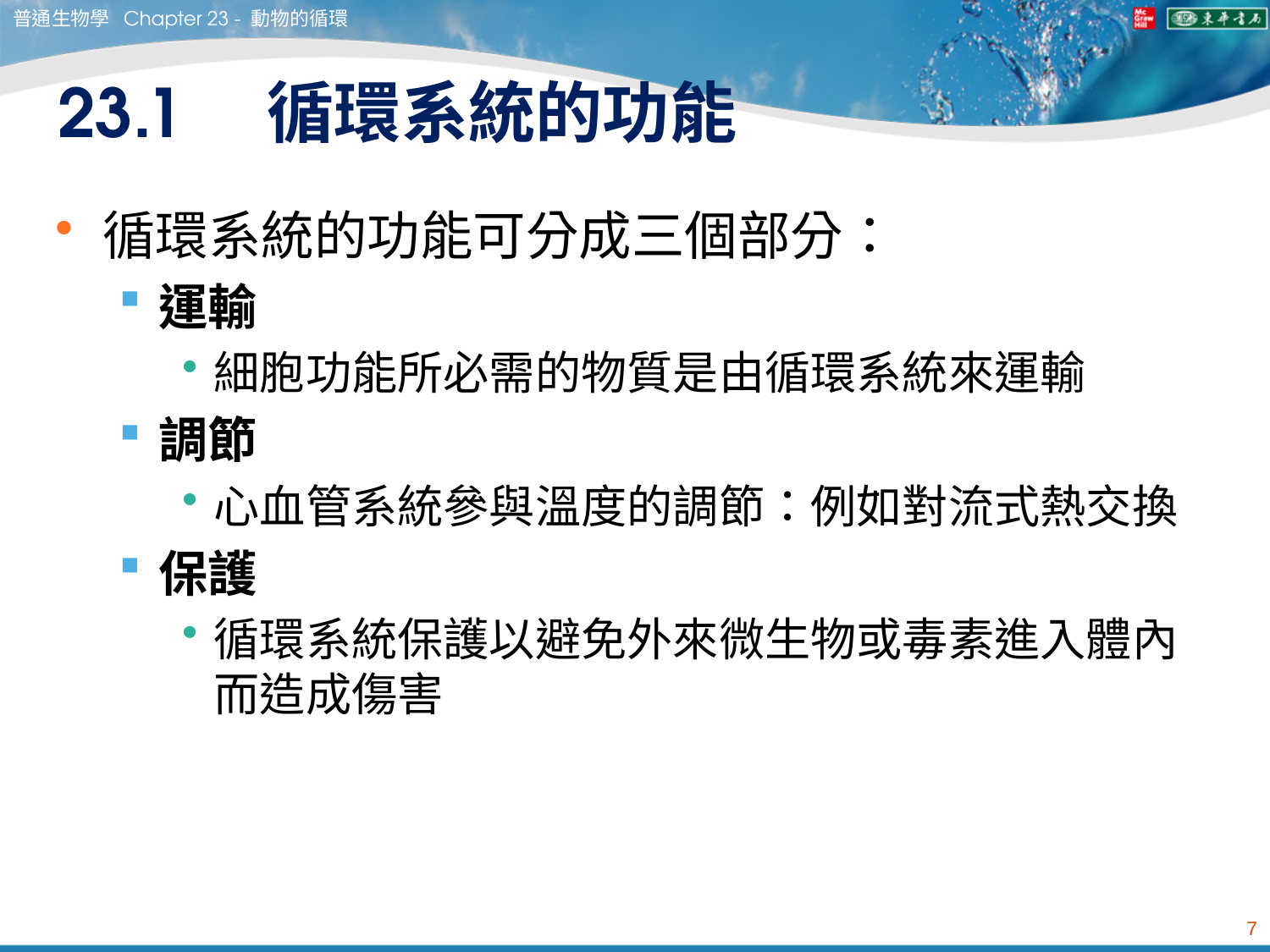

普通生物學  Chapter 23 - 動物的循環
# 23.1　循環系統的功能
循環系統的功能可分成三個部分：
運輸
細胞功能所必需的物質是由循環系統來運輸
調節
心血管系統參與溫度的調節：例如對流式熱交換
保護
循環系統保護以避免外來微生物或毒素進入體內而造成傷害
7